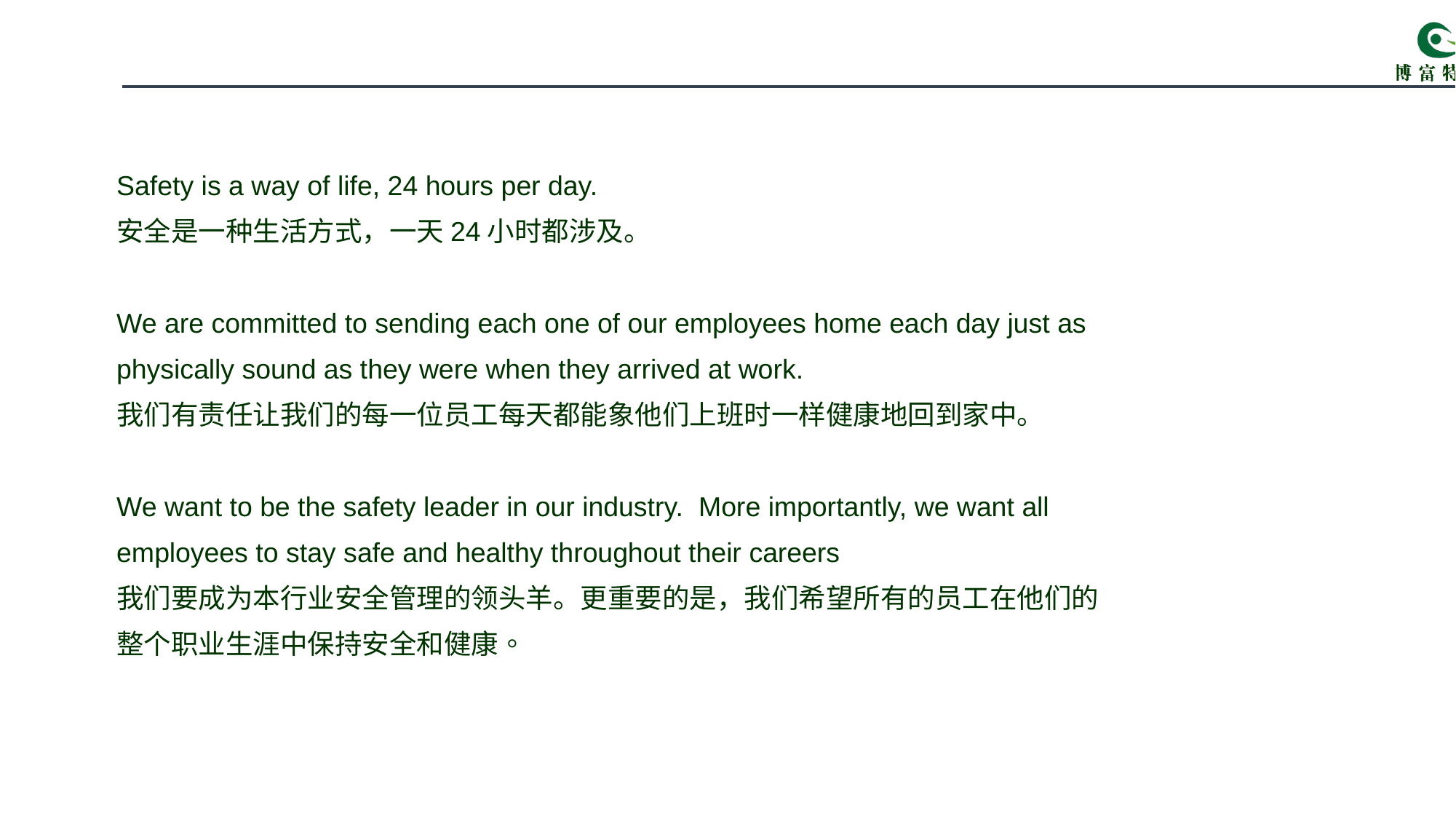

Safety is a way of life, 24 hours per day.
安全是一种生活方式，一天24小时都涉及。

We are committed to sending each one of our employees home each day just as physically sound as they were when they arrived at work.
我们有责任让我们的每一位员工每天都能象他们上班时一样健康地回到家中。

We want to be the safety leader in our industry.  More importantly, we want all employees to stay safe and healthy throughout their careers
我们要成为本行业安全管理的领头羊。更重要的是，我们希望所有的员工在他们的整个职业生涯中保持安全和健康。